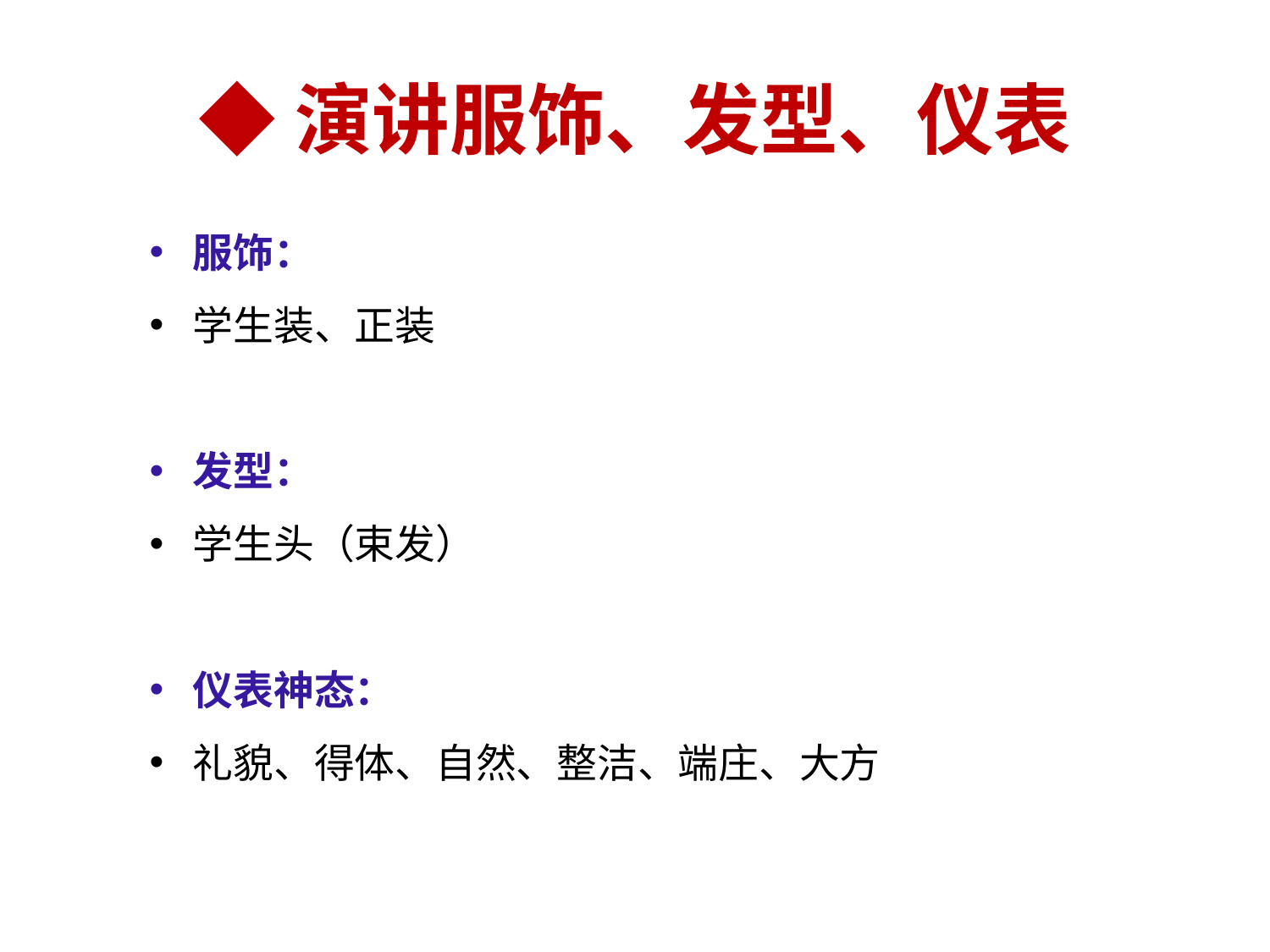

# ◆演讲服饰、发型、仪表
服饰：
学生装、正装

发型：
学生头（束发）

仪表神态：
礼貌、得体、自然、整洁、端庄、大方